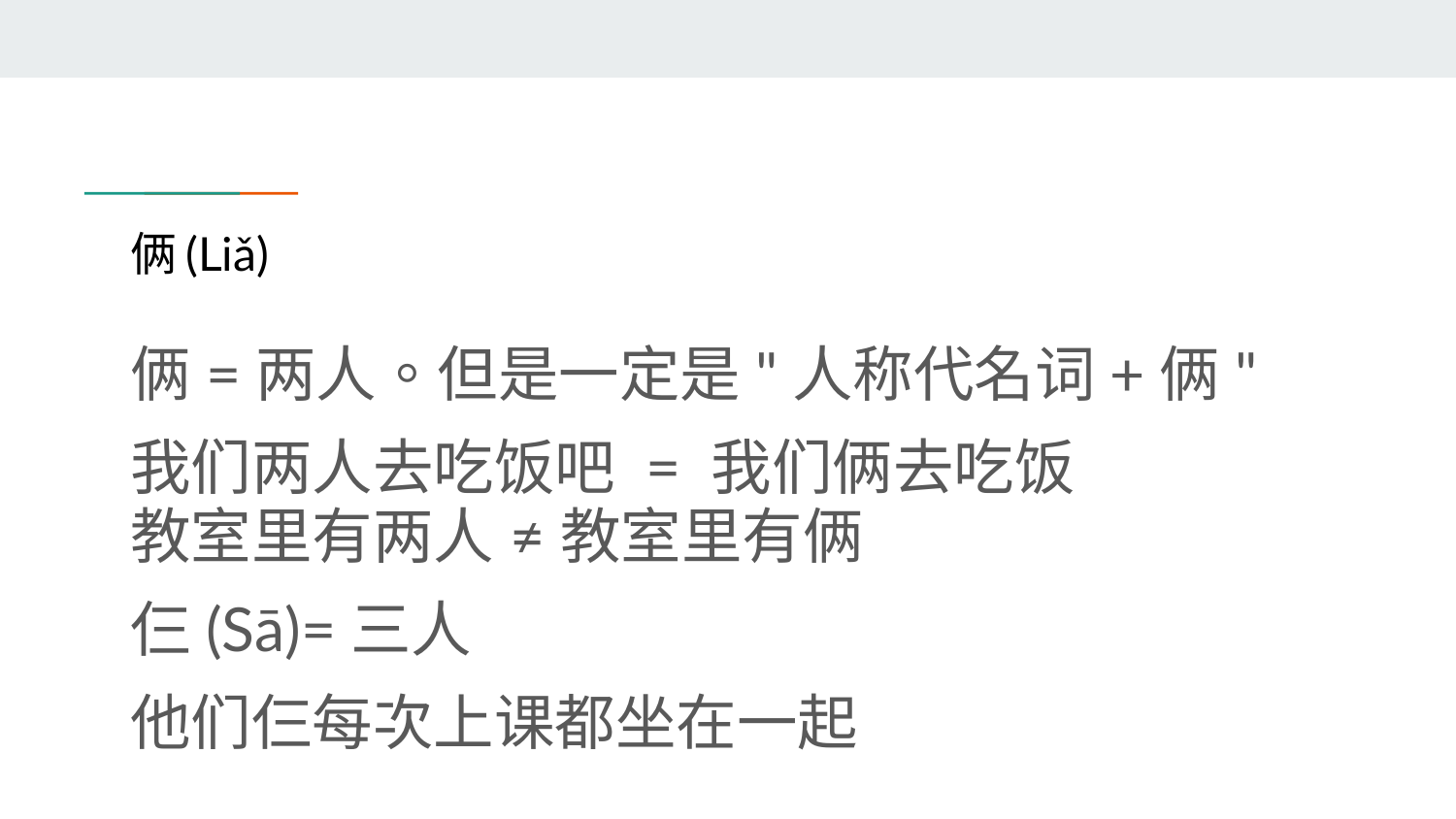

# 俩(Liǎ)
俩=两人。但是一定是"人称代名词+俩"
我们两人去吃饭吧 = 我们俩去吃饭
教室里有两人 ≠ 教室里有俩
仨(Sā)=三人
他们仨每次上课都坐在一起